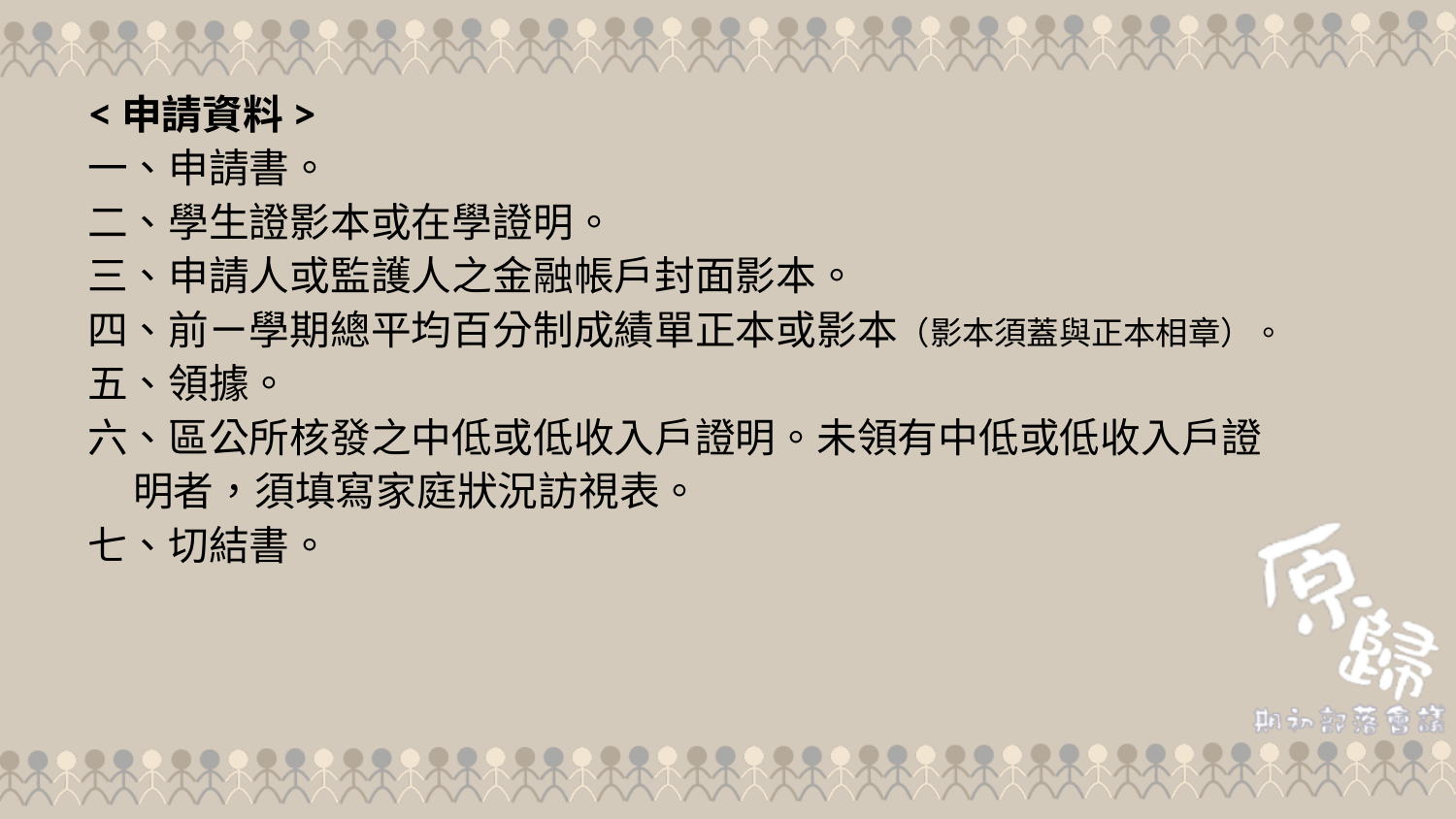

<申請資料>
一、申請書。
二、學生證影本或在學證明。
三、申請人或監護人之金融帳戶封面影本。
四、前ㄧ學期總平均百分制成績單正本或影本（影本須蓋與正本相章）。
五、領據。
六、區公所核發之中低或低收入戶證明。未領有中低或低收入戶證
    明者，須填寫家庭狀況訪視表。
七、切結書。

33